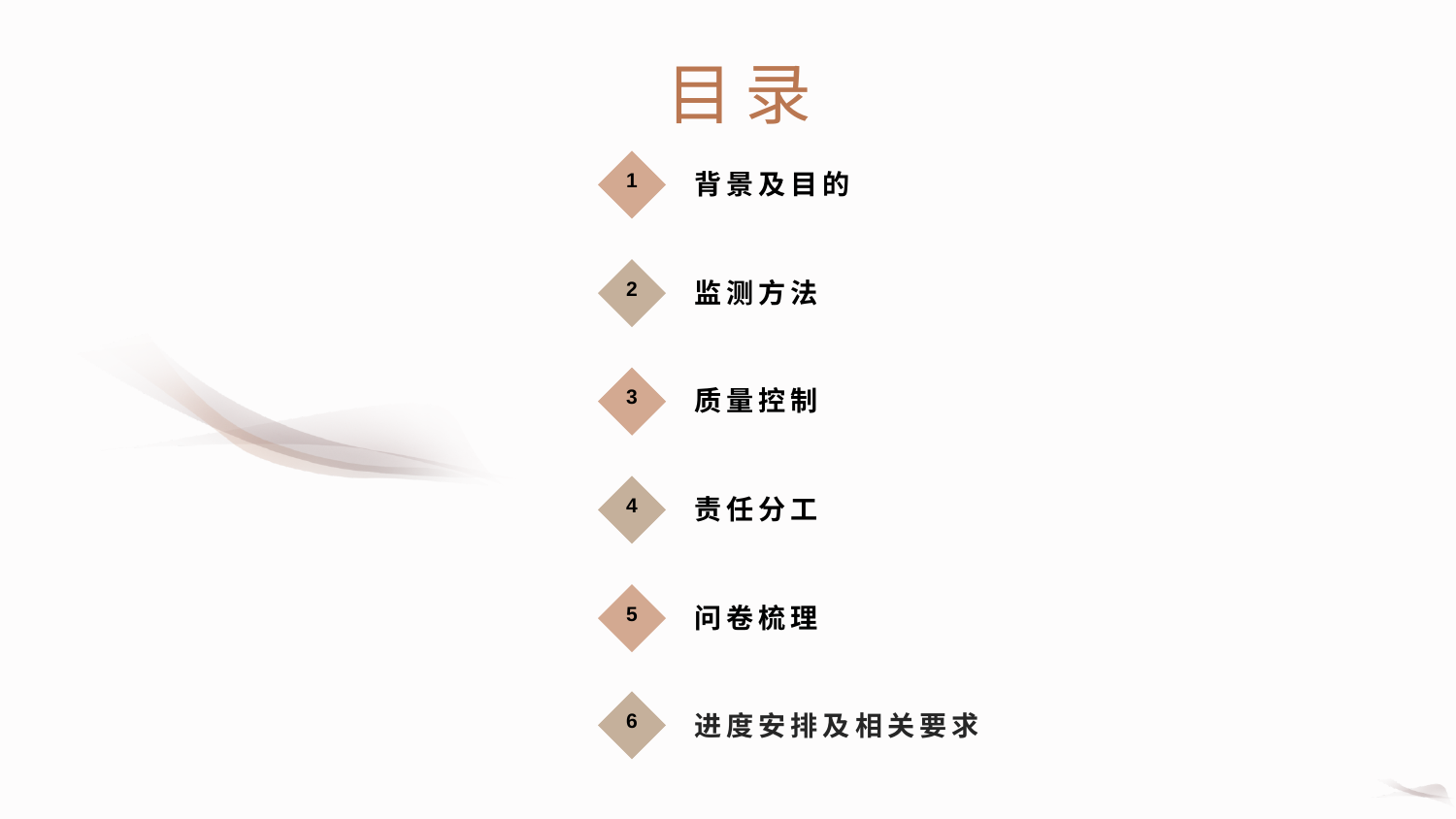

目录
背景及目的

1
监测方法

2
质量控制

3
责任分工

4
问卷梳理

5
进度安排及相关要求

6